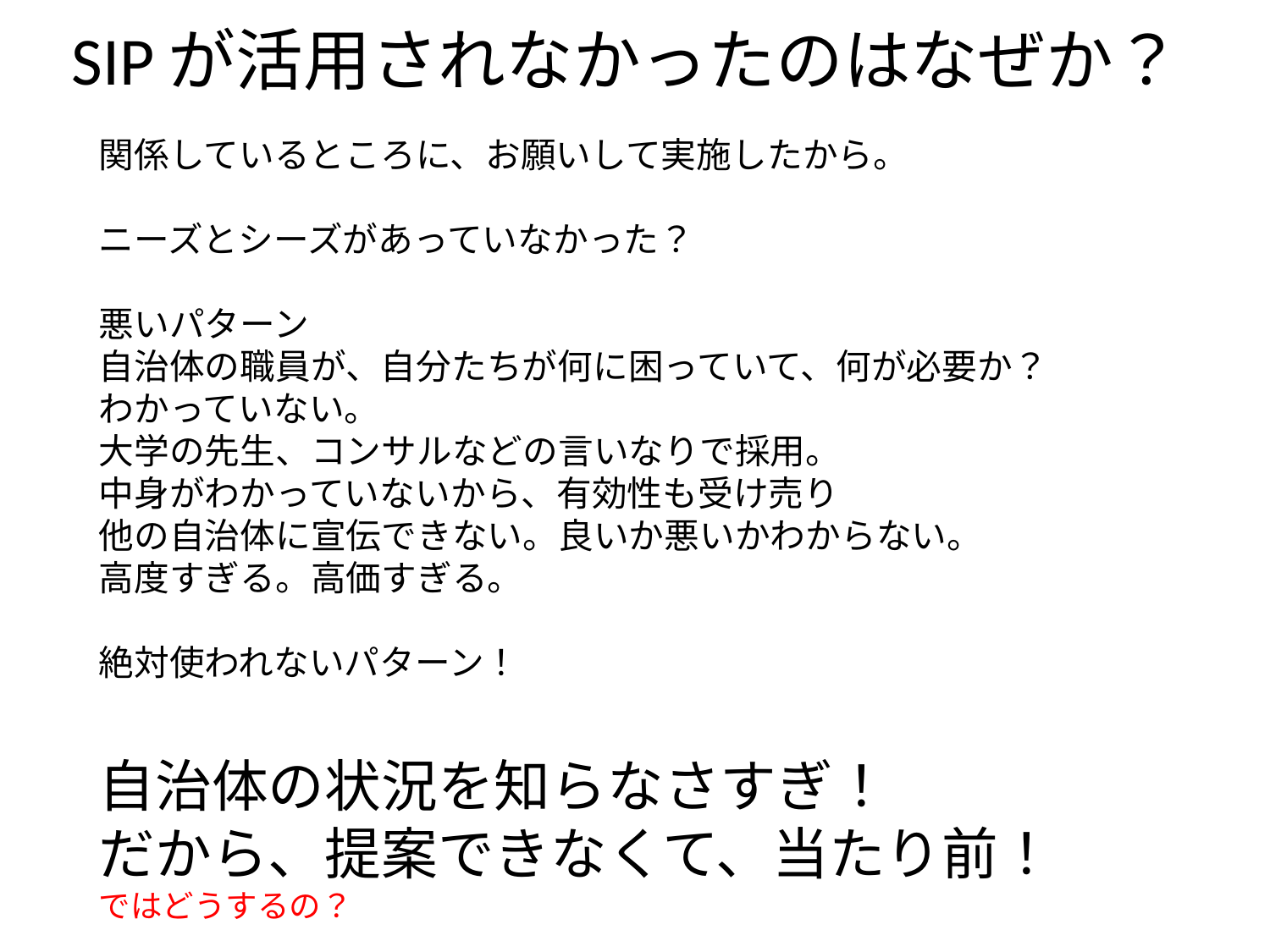

# SIPが活用されなかったのはなぜか？
関係しているところに、お願いして実施したから。

ニーズとシーズがあっていなかった？

悪いパターン
自治体の職員が、自分たちが何に困っていて、何が必要か？
わかっていない。
大学の先生、コンサルなどの言いなりで採用。
中身がわかっていないから、有効性も受け売り
他の自治体に宣伝できない。良いか悪いかわからない。
高度すぎる。高価すぎる。

絶対使われないパターン！

自治体の状況を知らなさすぎ！
だから、提案できなくて、当たり前！
ではどうするの？